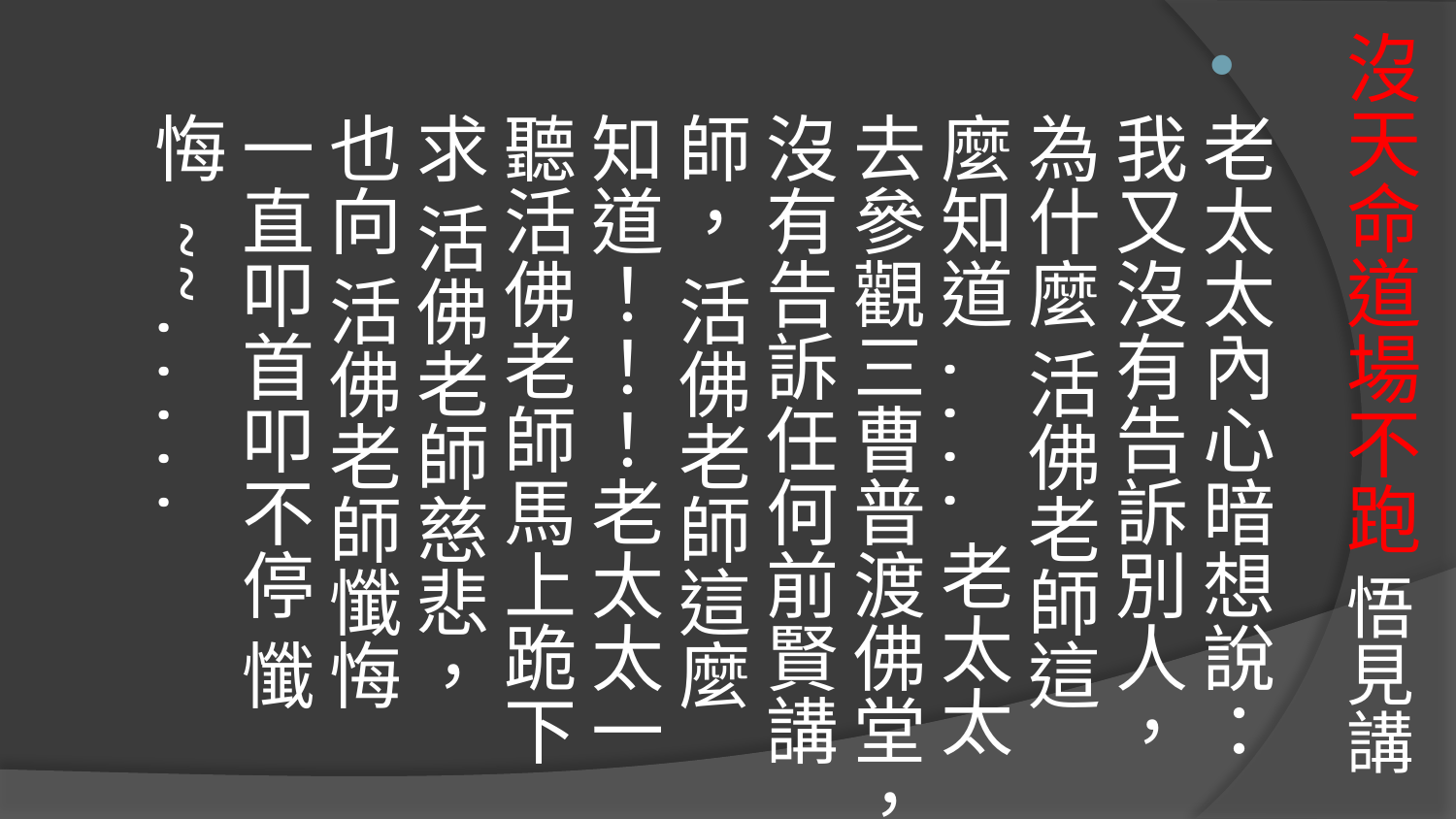

# 沒天命道場不跑 悟見講
老太太內心暗想說：我又沒有告訴別人，為什麼 活佛老師這麼知道....老太太去參觀三曹普渡佛堂，沒有告訴任何前賢講師， 活佛老師這麼知道！！！老太太一聽活佛老師馬上跪下求 活佛老師慈悲，也向 活佛老師懺悔一直叩首叩不停 懺悔 ~~.....